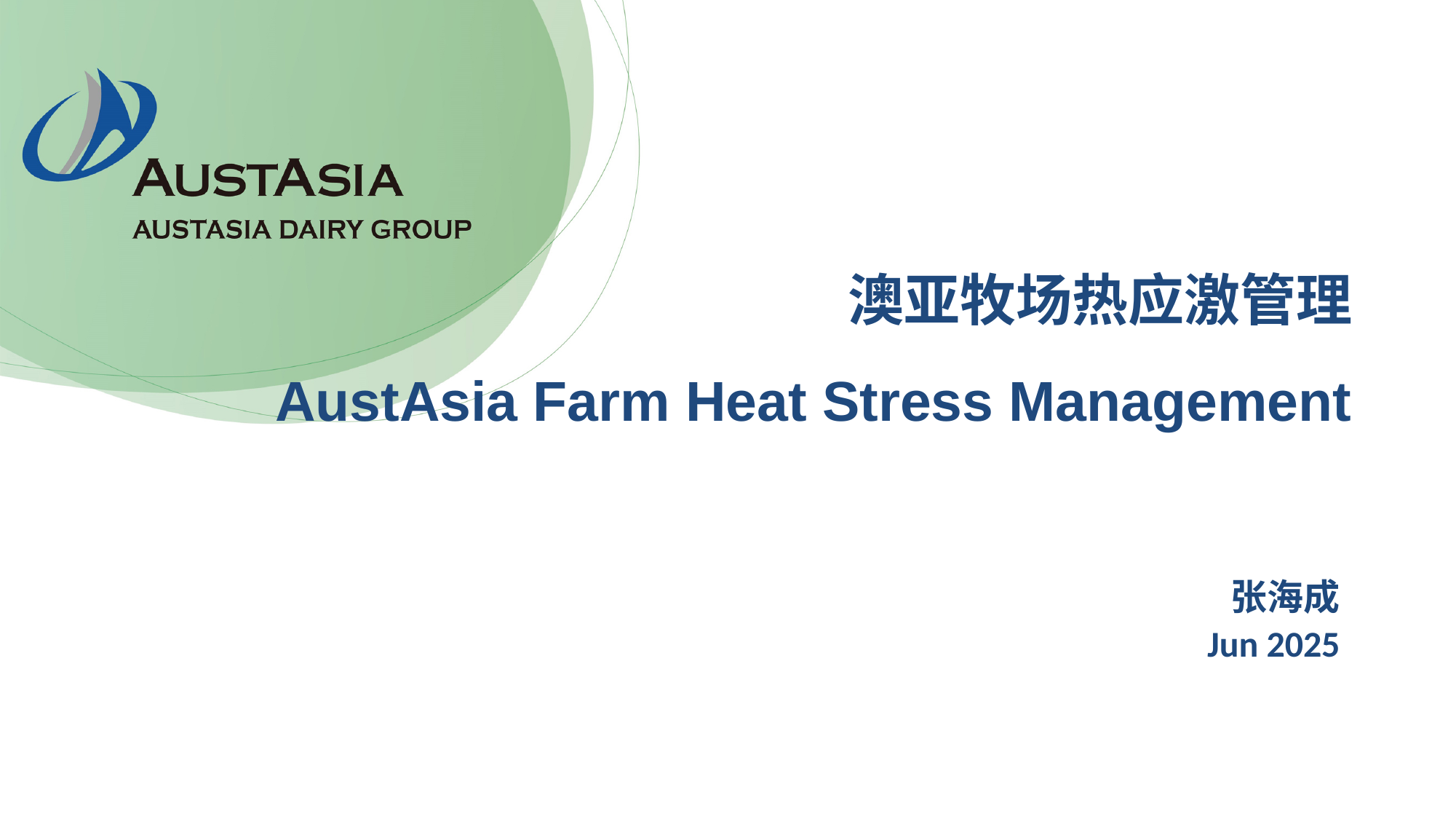

澳亚牧场热应激管理
AustAsia Farm Heat Stress Management
张海成
Jun 2025